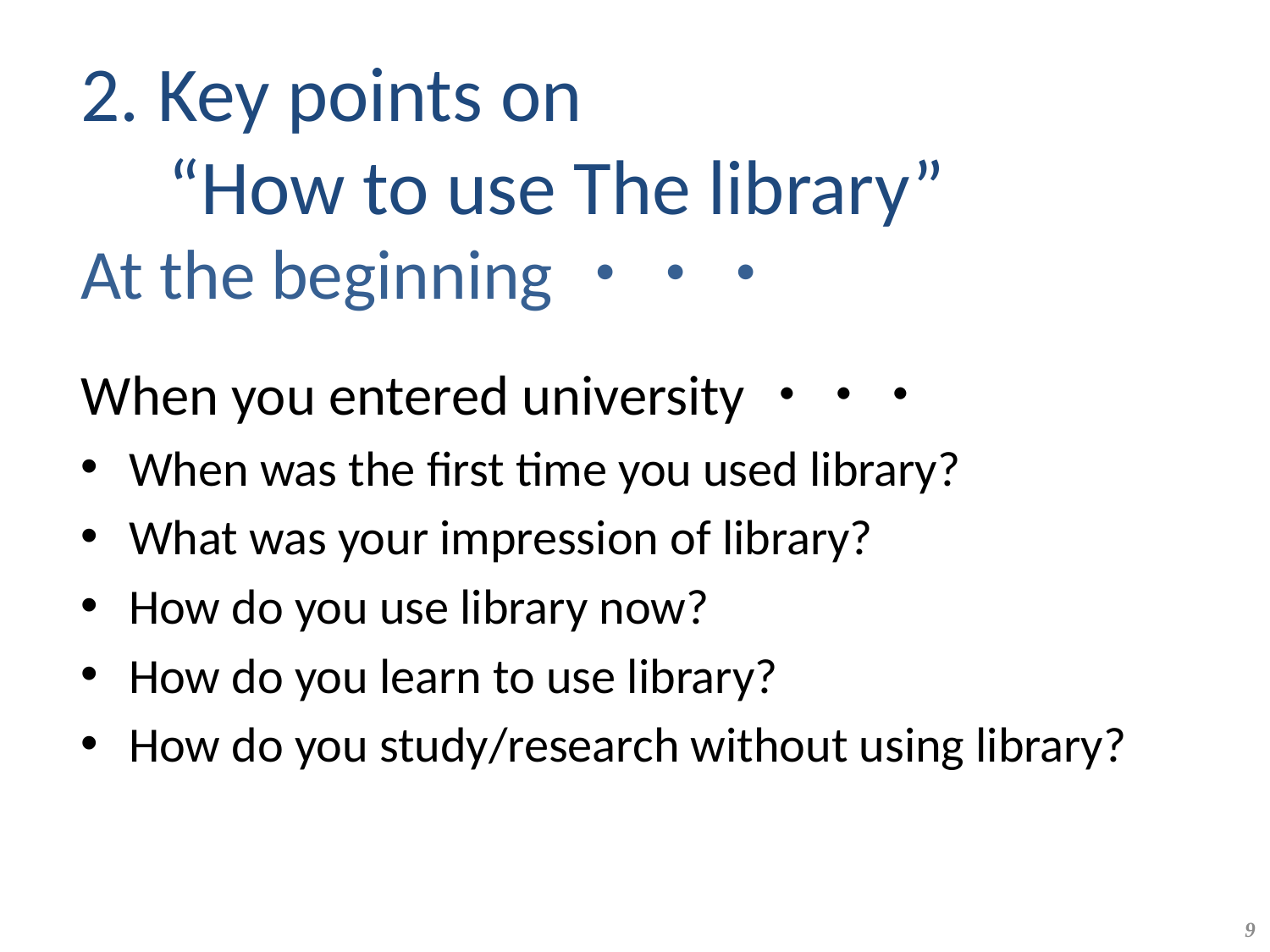

2. Key points on
     “How to use The library”
At the beginning・・・

When you entered university・・・
When was the first time you used library?
What was your impression of library?
How do you use library now?
How do you learn to use library?
How do you study/research without using library?
9